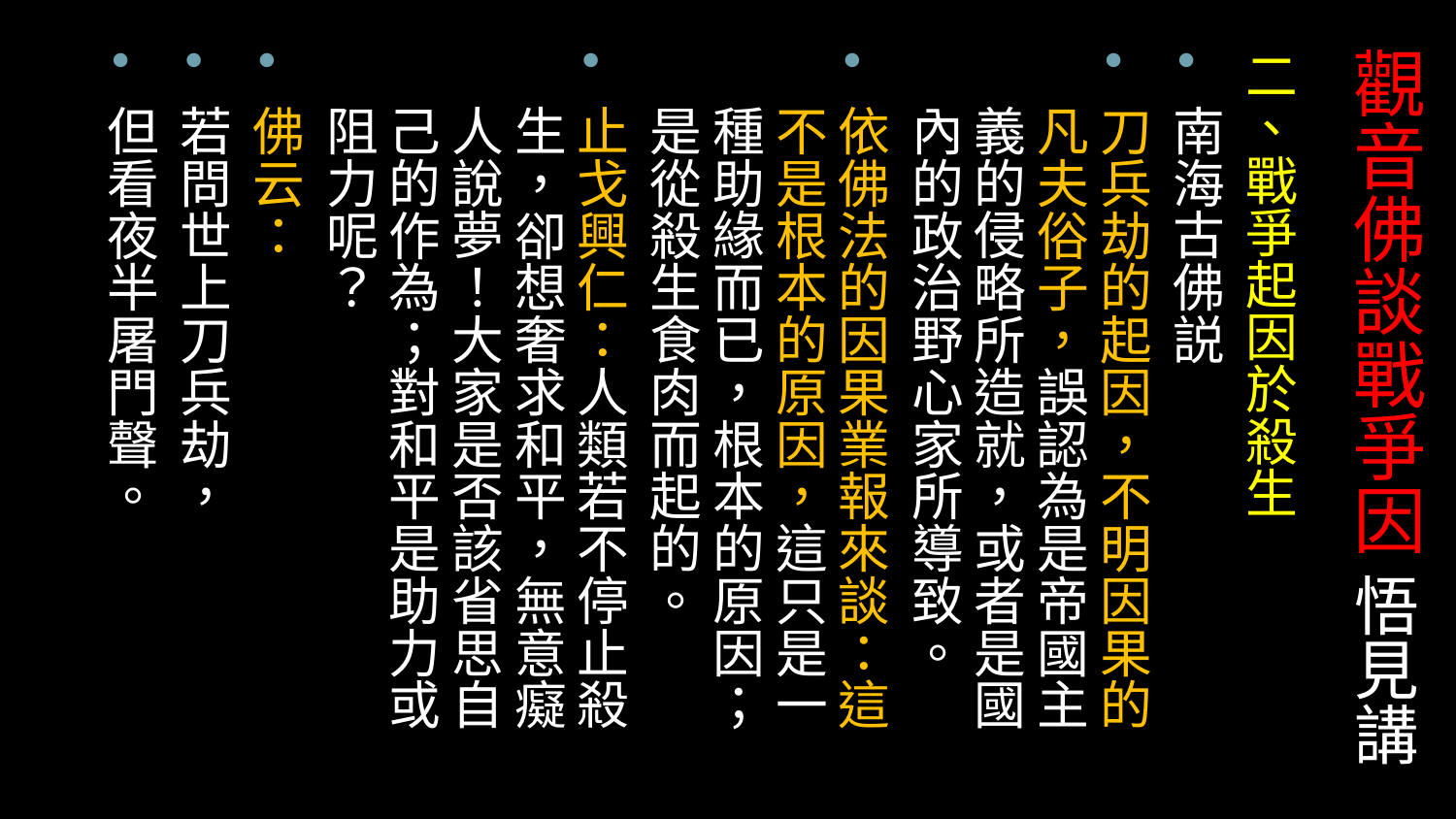

# 觀音佛談戰爭因 悟見講
二、戰爭起因於殺生
南海古佛説
刀兵劫的起因，不明因果的凡夫俗子，誤認為是帝國主義的侵略所造就，或者是國內的政治野心家所導致。
依佛法的因果業報來談：這不是根本的原因，這只是一種助緣而已，根本的原因；是從殺生食肉而起的。
止戈興仁：人類若不停止殺生，卻想奢求和平，無意癡人說夢！大家是否該省思自己的作為；對和平是助力或阻力呢？
佛云：
若問世上刀兵劫，
但看夜半屠門聲。